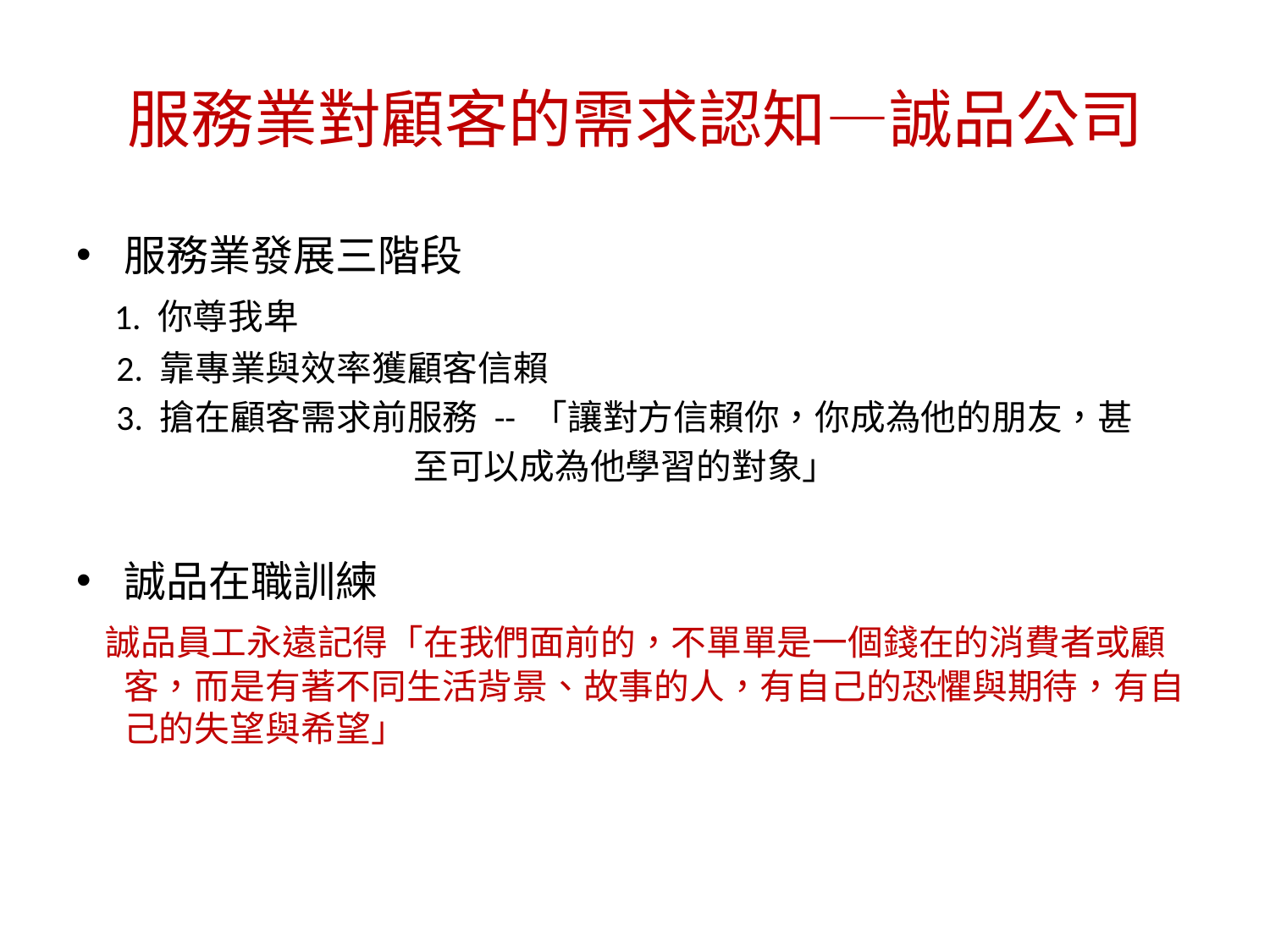

# 服務業對顧客的需求認知—誠品公司
服務業發展三階段
    1. 你尊我卑
     2. 靠專業與效率獲顧客信賴
     3. 搶在顧客需求前服務 -- 「讓對方信賴你，你成為他的朋友，甚
                                          至可以成為他學習的對象」

誠品在職訓練
  誠品員工永遠記得「在我們面前的，不單單是一個錢在的消費者或顧客，而是有著不同生活背景、故事的人，有自己的恐懼與期待，有自己的失望與希望」